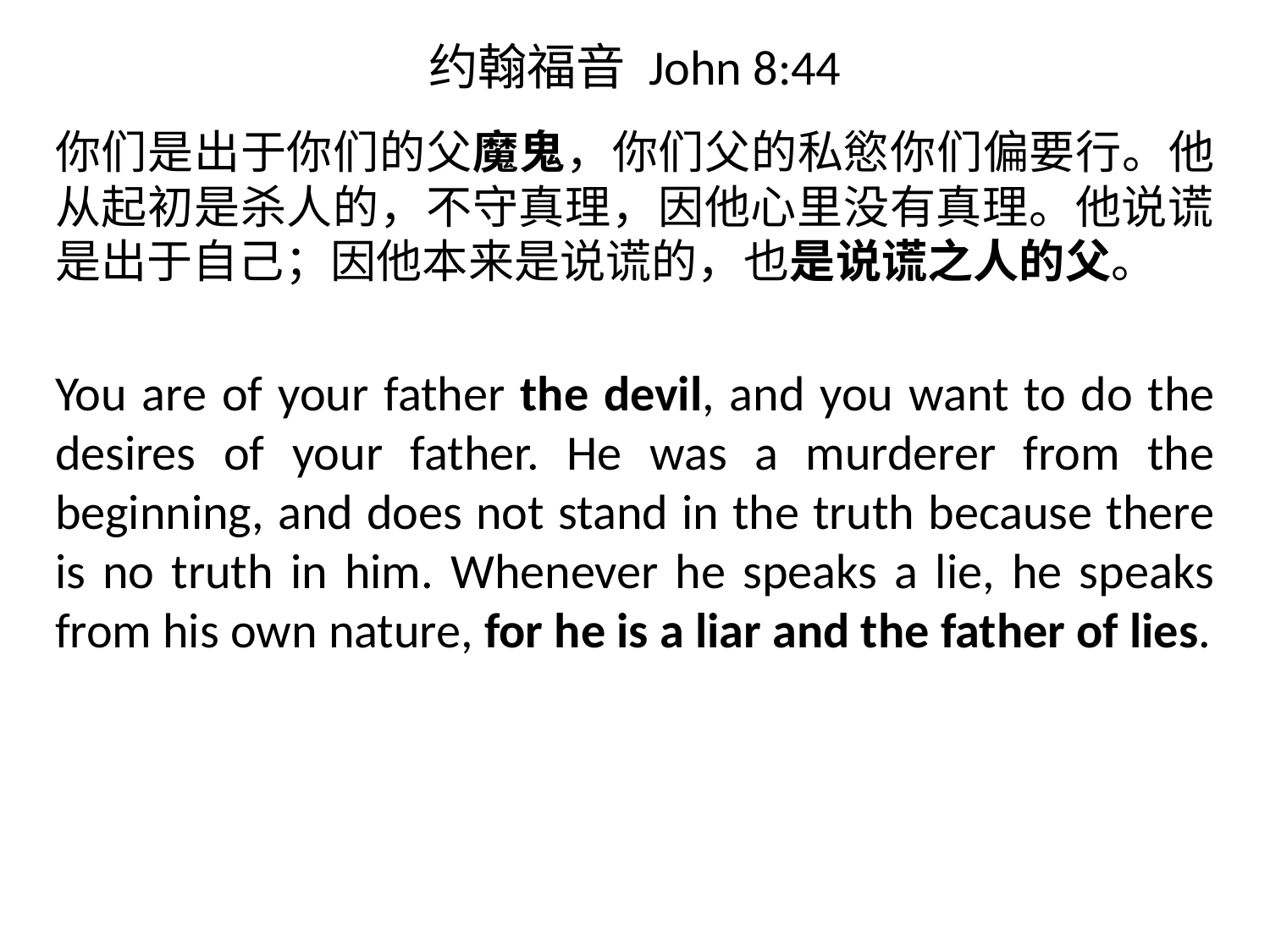

# 约翰福音 John 8:44
你们是出于你们的父魔鬼，你们父的私慾你们偏要行。他从起初是杀人的，不守真理，因他心里没有真理。他说谎是出于自己；因他本来是说谎的，也是说谎之人的父。

You are of your father the devil, and you want to do the desires of your father. He was a murderer from the beginning, and does not stand in the truth because there is no truth in him. Whenever he speaks a lie, he speaks from his own nature, for he is a liar and the father of lies.